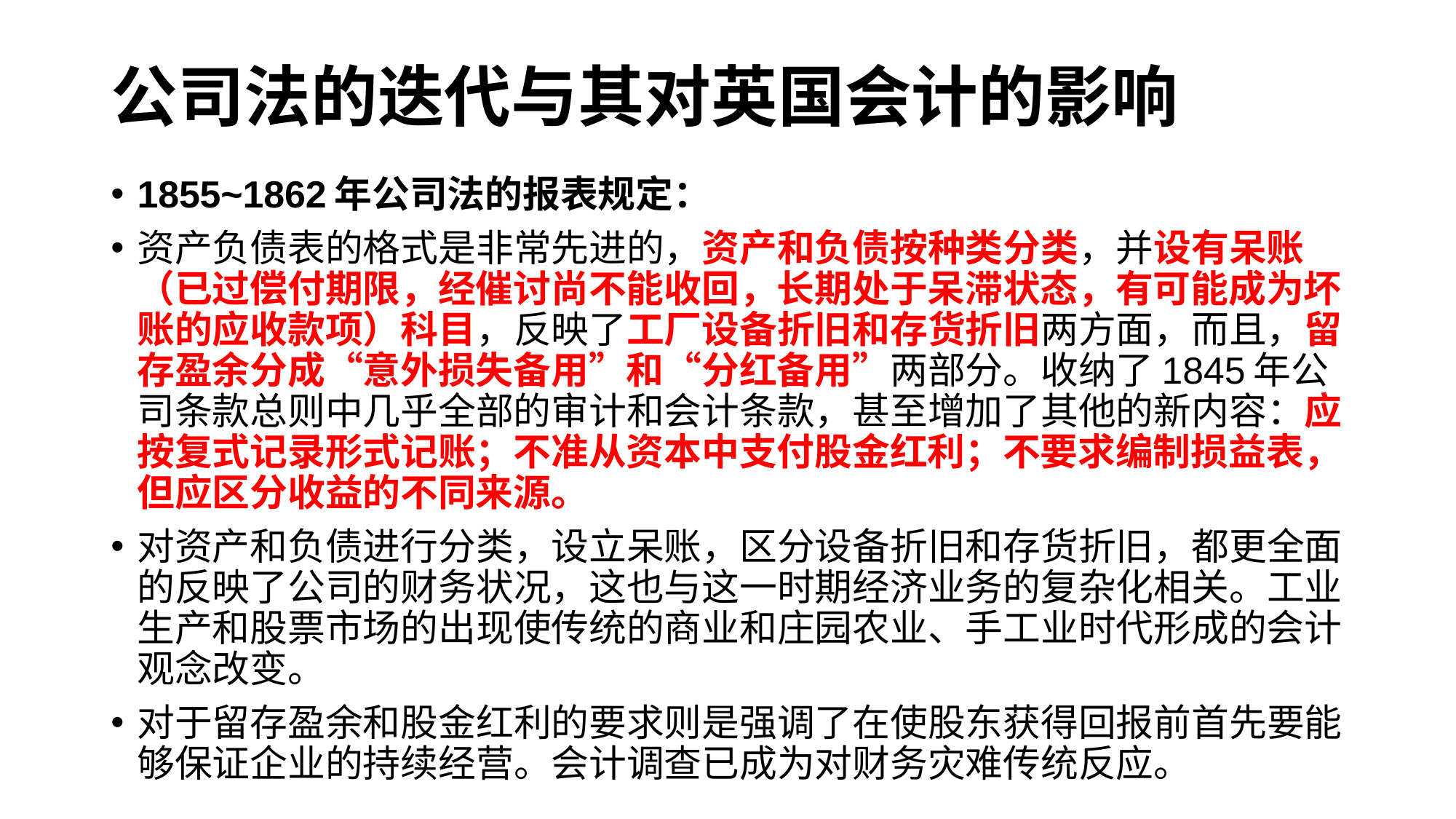

# 公司法的迭代与其对英国会计的影响
1855~1862年公司法的报表规定：
资产负债表的格式是非常先进的，资产和负债按种类分类，并设有呆账（已过偿付期限，经催讨尚不能收回，长期处于呆滞状态，有可能成为坏账的应收款项）科目，反映了工厂设备折旧和存货折旧两方面，而且，留存盈余分成“意外损失备用”和“分红备用”两部分。收纳了1845年公司条款总则中几乎全部的审计和会计条款，甚至增加了其他的新内容：应按复式记录形式记账；不准从资本中支付股金红利；不要求编制损益表，但应区分收益的不同来源。
对资产和负债进行分类，设立呆账，区分设备折旧和存货折旧，都更全面的反映了公司的财务状况，这也与这一时期经济业务的复杂化相关。工业生产和股票市场的出现使传统的商业和庄园农业、手工业时代形成的会计观念改变。
对于留存盈余和股金红利的要求则是强调了在使股东获得回报前首先要能够保证企业的持续经营。会计调查已成为对财务灾难传统反应。